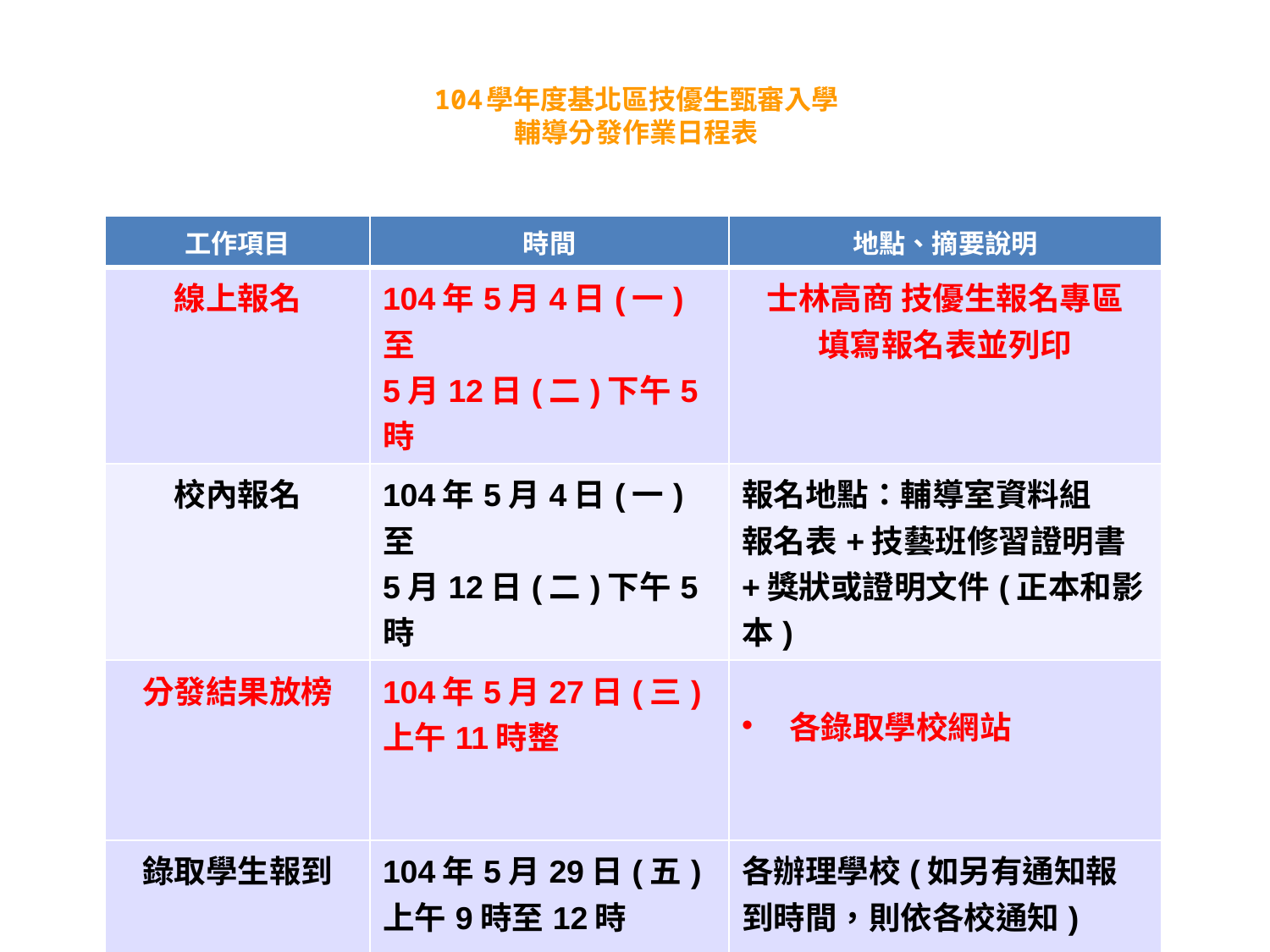

104學年度基北區技優生甄審入學
輔導分發作業日程表
| 工作項目 | 時間 | 地點、摘要說明 |
| --- | --- | --- |
| 線上報名 | 104年5月4日(一)至 5月12日(二)下午5時 | 士林高商 技優生報名專區 填寫報名表並列印 |
| 校內報名 | 104年5月4日(一)至 5月12日(二)下午5時 | 報名地點：輔導室資料組 報名表+技藝班修習證明書+獎狀或證明文件(正本和影本) |
| 分發結果放榜 | 104年5月27日(三) 上午11時整 | 各錄取學校網站 |
| 錄取學生報到 | 104年5月29日(五) 上午9時至12時 | 各辦理學校(如另有通知報到時間，則依各校通知) |